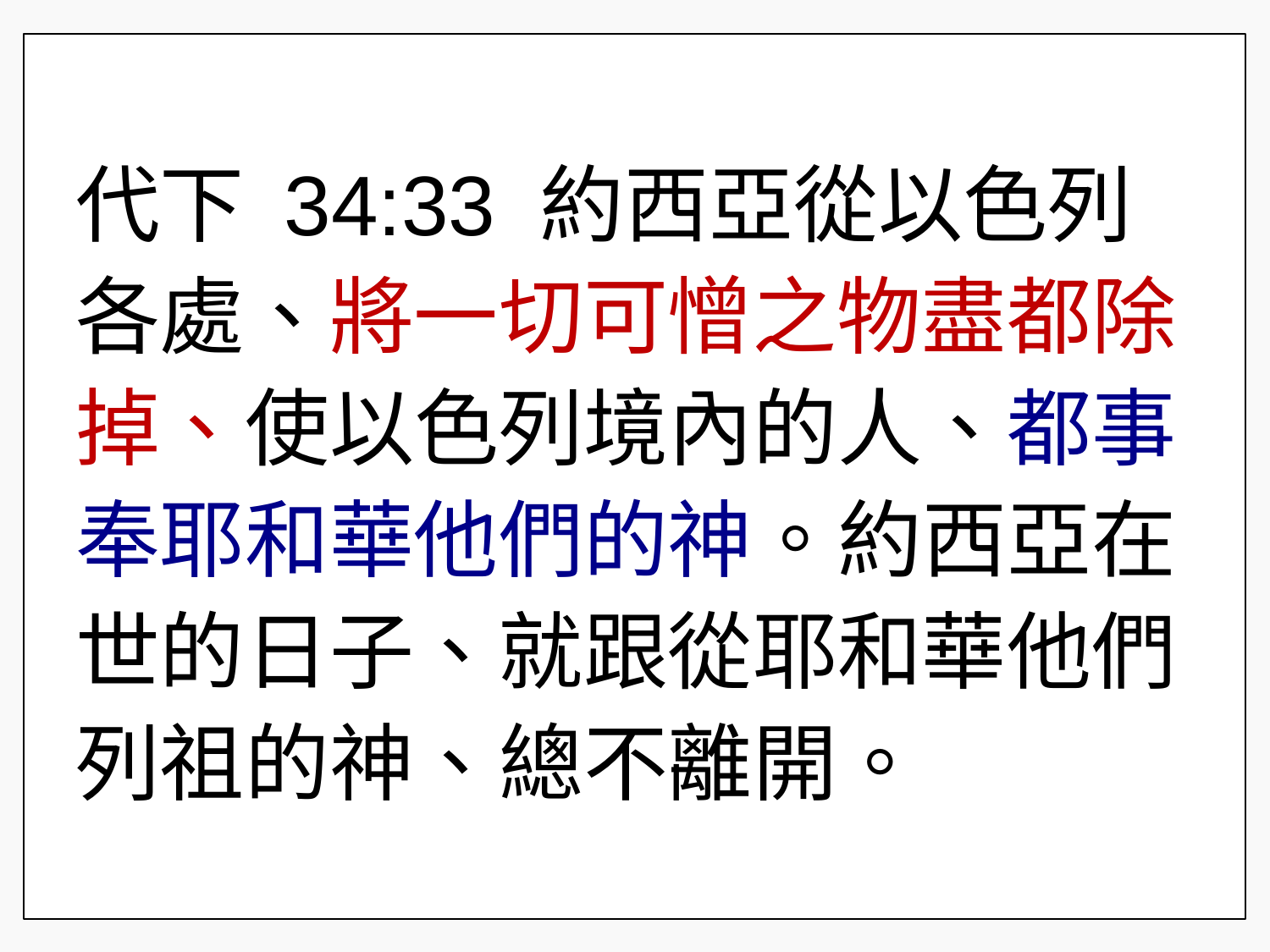

代下 34:33 約西亞從以色列各處、將一切可憎之物盡都除掉、使以色列境內的人、都事奉耶和華他們的神。約西亞在世的日子、就跟從耶和華他們列祖的神、總不離開。